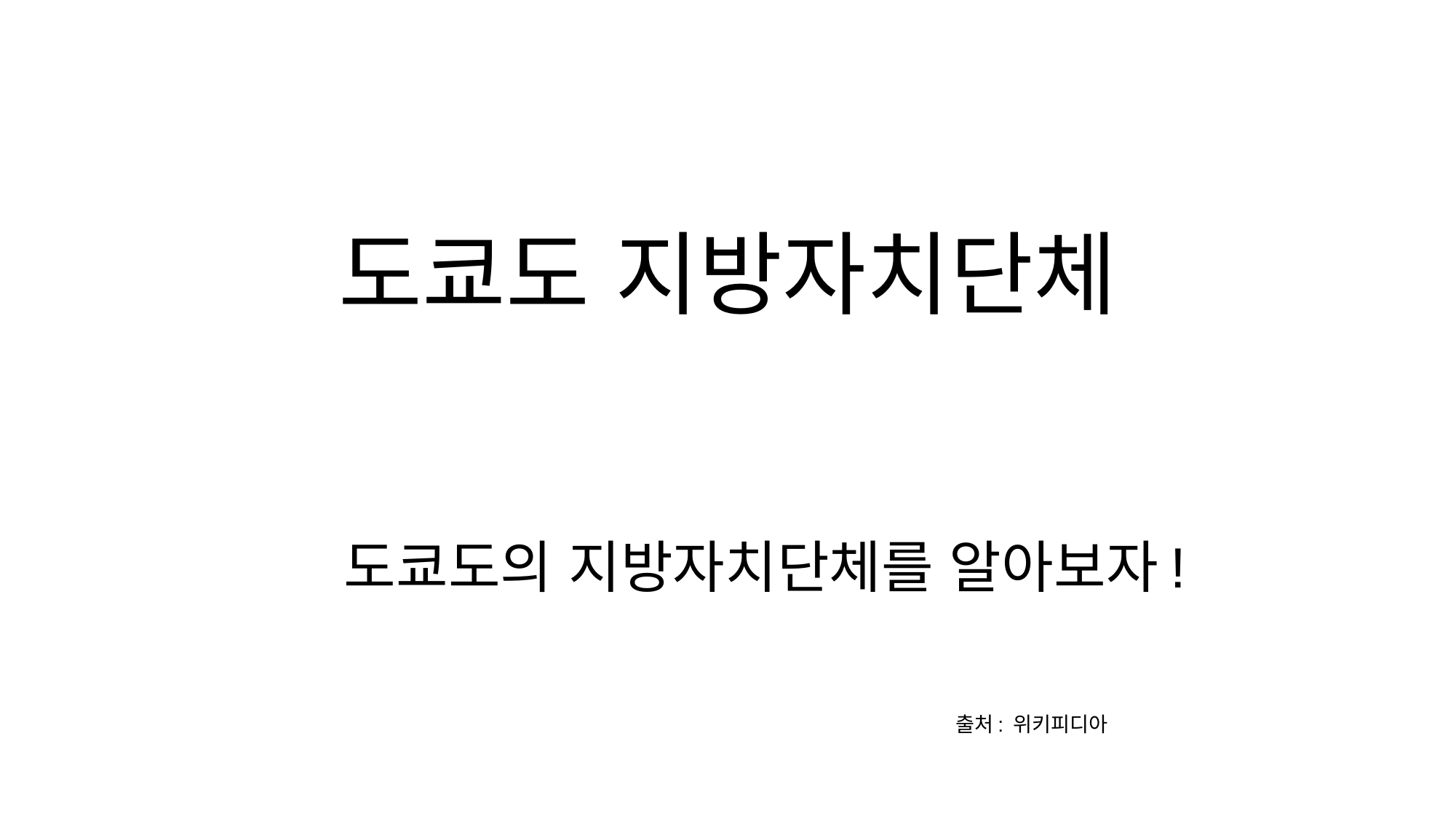

# 도쿄도 지방자치단체
도쿄도의 지방자치단체를 알아보자!

                                                               출처: 위키피디아